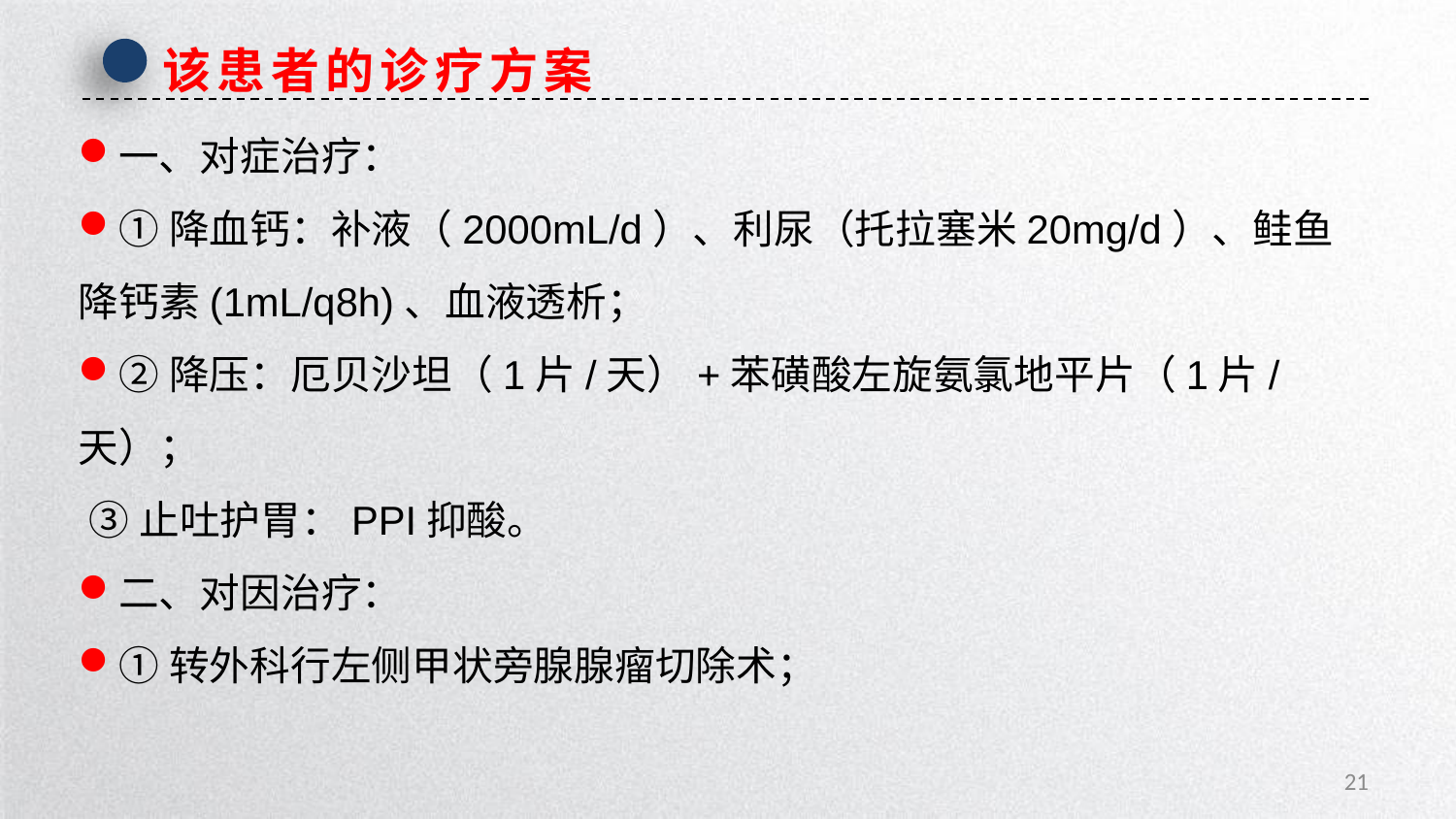

该患者的诊疗方案

一、对症治疗：
①降血钙：补液（2000mL/d）、利尿（托拉塞米20mg/d）、鲑鱼降钙素(1mL/q8h)、血液透析；
②降压：厄贝沙坦（1片/天）+苯磺酸左旋氨氯地平片（1片/天）；
      ③止吐护胃：PPI抑酸。
二、对因治疗：
①转外科行左侧甲状旁腺腺瘤切除术；
21
延时符